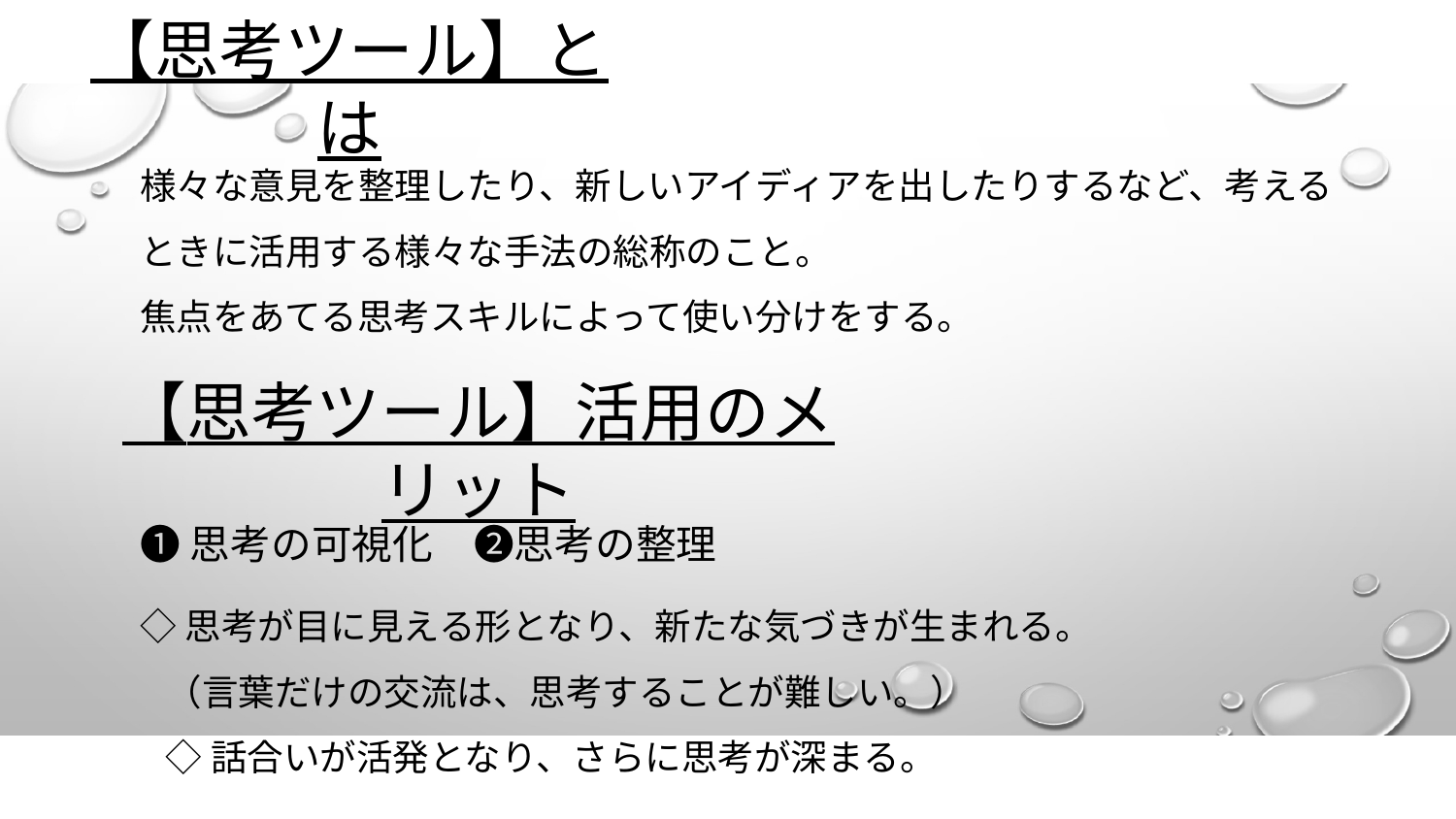

【思考ツール】とは
様々な意見を整理したり、新しいアイディアを出したりするなど、考えるときに活用する様々な手法の総称のこと。
焦点をあてる思考スキルによって使い分けをする。
【思考ツール】活用のメリット
➊思考の可視化　➋思考の整理
◇思考が目に見える形となり、新たな気づきが生まれる。
（言葉だけの交流は、思考することが難しい。）
◇話合いが活発となり、さらに思考が深まる。